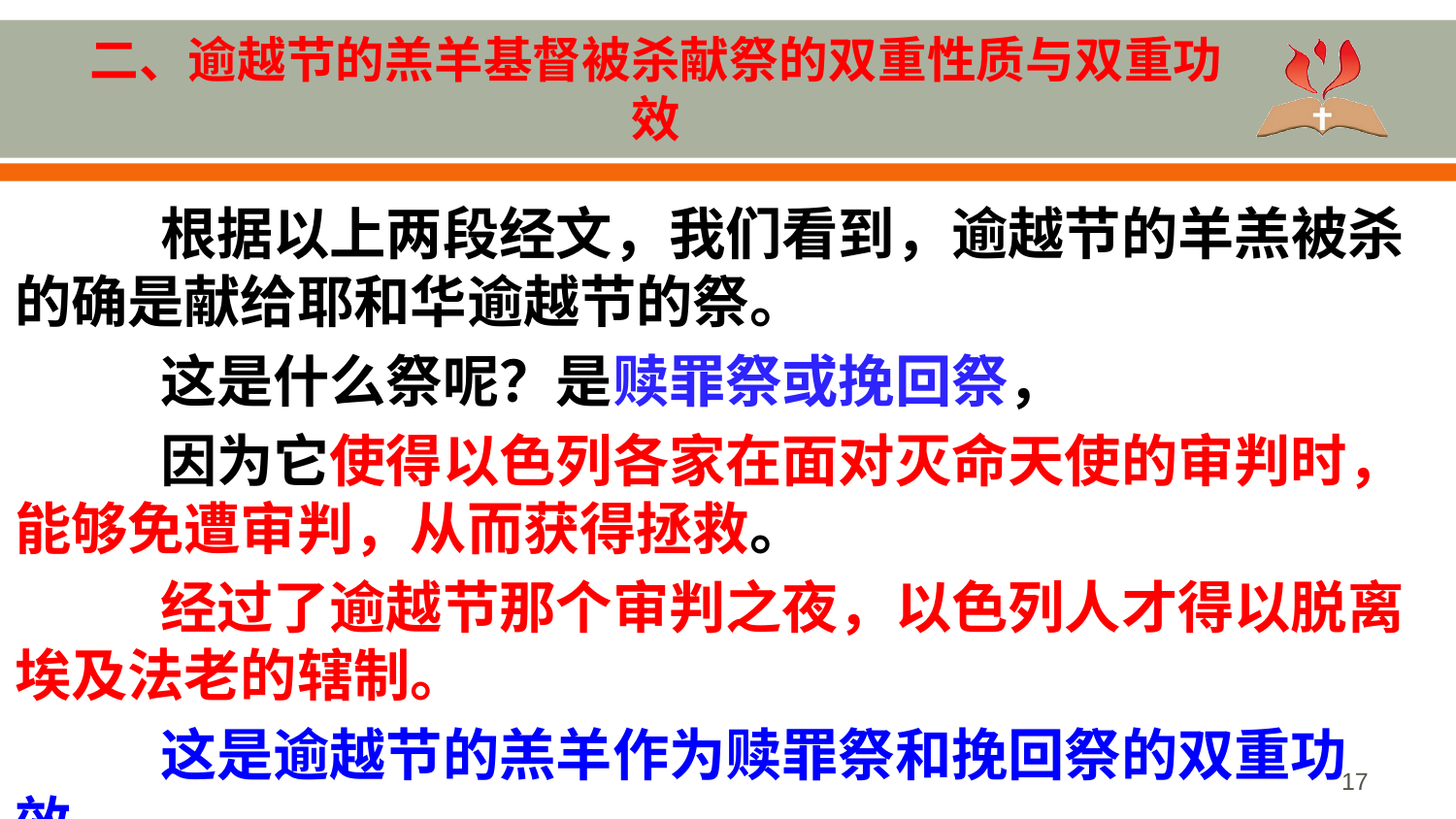

# 二、逾越节的羔羊基督被杀献祭的双重性质与双重功效
	根据以上两段经文，我们看到，逾越节的羊羔被杀的确是献给耶和华逾越节的祭。
	这是什么祭呢？是赎罪祭或挽回祭，
	因为它使得以色列各家在面对灭命天使的审判时，能够免遭审判，从而获得拯救。
	经过了逾越节那个审判之夜，以色列人才得以脱离埃及法老的辖制。
	这是逾越节的羔羊作为赎罪祭和挽回祭的双重功效。

17